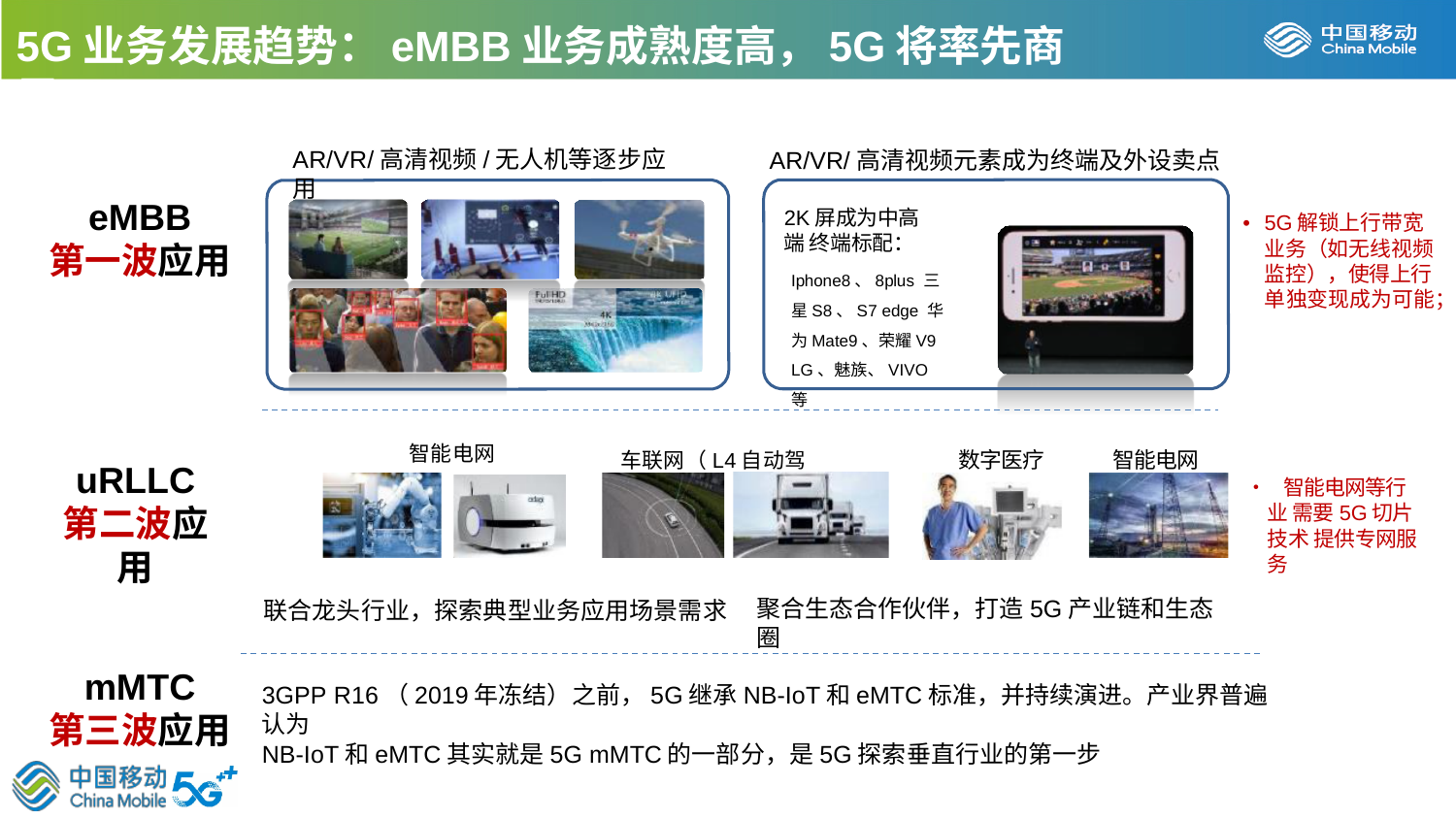

5G业务发展趋势：eMBB业务成熟度高，5G将率先商用
AR/VR/高清视频/无人机等逐步应用
AR/VR/高清视频元素成为终端及外设卖点

eMBB
第一波应用

2K屏成为中高端 终端标配：
Iphone8、8plus 三星S8、S7 edge 华为Mate9、荣耀V9 LG、魅族、VIVO等
•  5G解锁上行带宽 业务（如无线视频 监控），使得上行

单独变现成为可能；

智能电网
数字医疗
智能电网
车联网（L4自动驾驶）
uRLLC
第二波应用

•  智能电网等行业 需要5G切片技术 提供专网服务

聚合生态合作伙伴，打造5G产业链和生态圈
联合龙头行业，探索典型业务应用场景需求

mMTC
第三波应用
3GPP R16（2019年冻结）之前，5G继承NB-IoT和eMTC标准，并持续演进。产业界普遍认为
NB-IoT和eMTC其实就是5G mMTC的一部分，是5G探索垂直行业的第一步